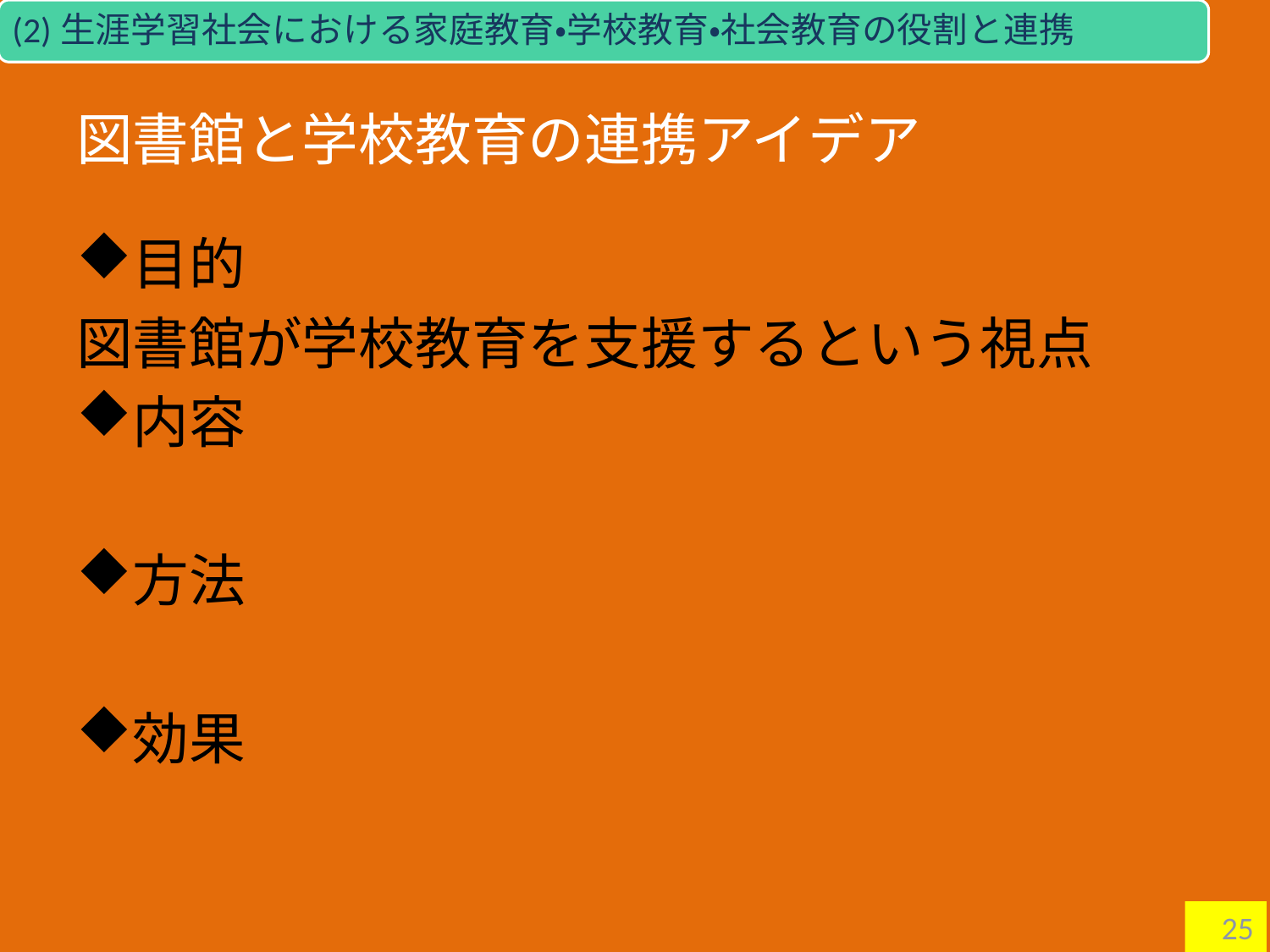

(2)生涯学習社会における家庭教育・学校教育・社会教育の役割と連携
# 図書館と学校教育の連携アイデア
目的
図書館が学校教育を支援するという視点
内容

方法

効果
25